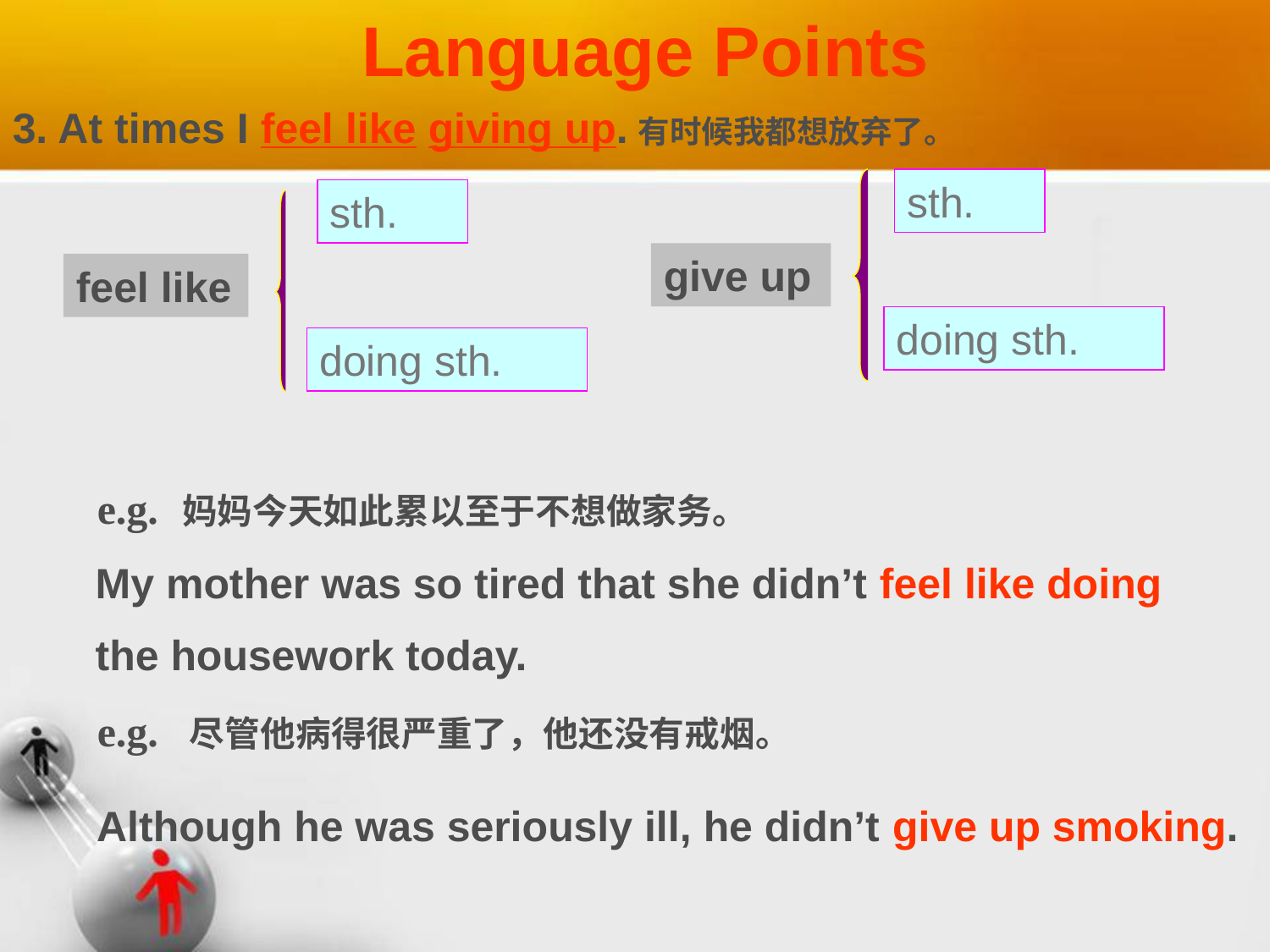

Language Points
3. At times I feel like giving up.有时候我都想放弃了。

sth.
sth.

give up
feel like
doing sth.
doing sth.
e.g.  妈妈今天如此累以至于不想做家务。
       My mother was so tired that she didn’t feel like doing
       the housework today.
e.g.  尽管他病得很严重了，他还没有戒烟。
  Although he was seriously ill, he didn’t give up smoking.